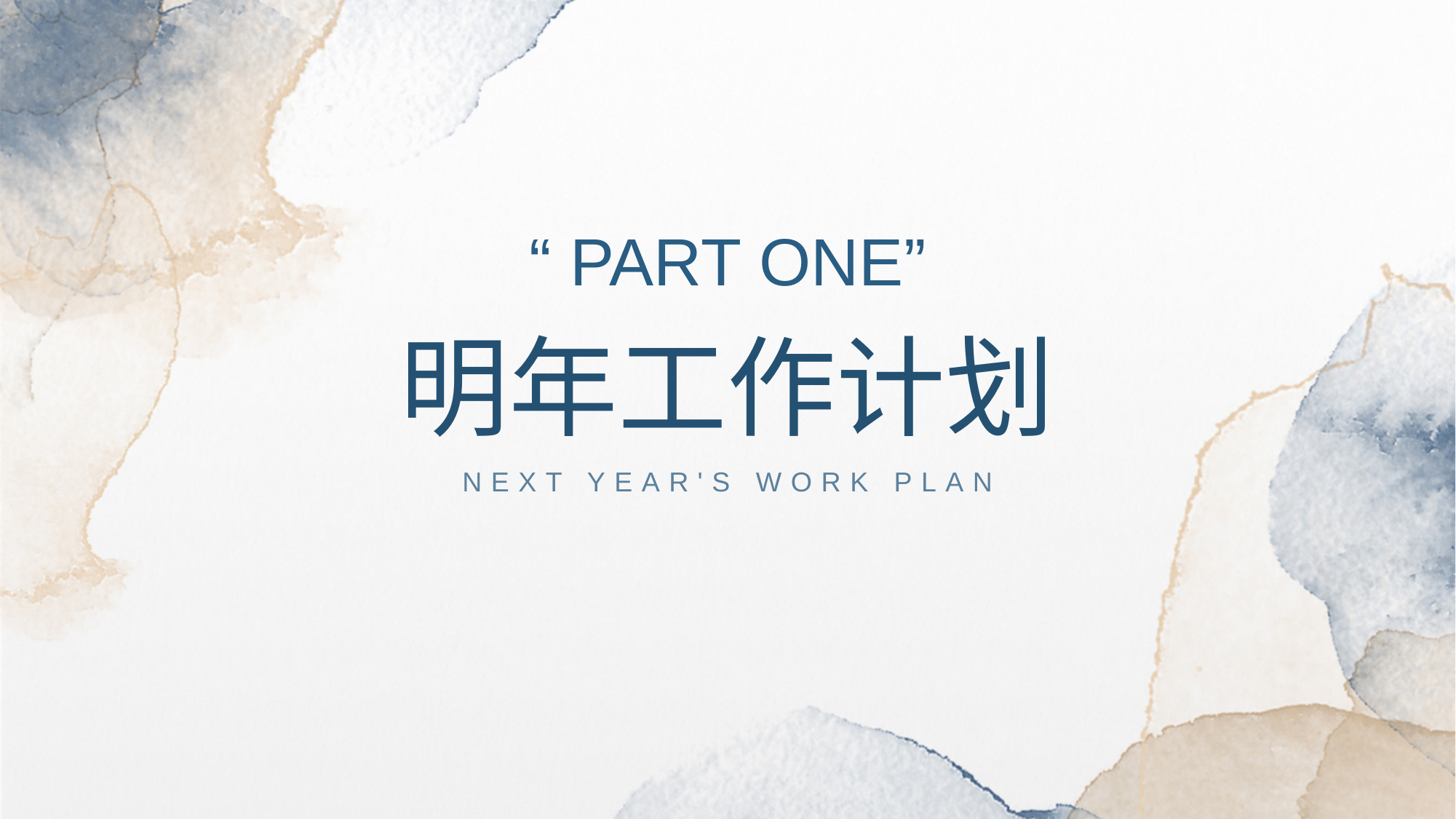

“ PART ONE”
明年工作计划
NEXT YEAR'S WORK PLAN